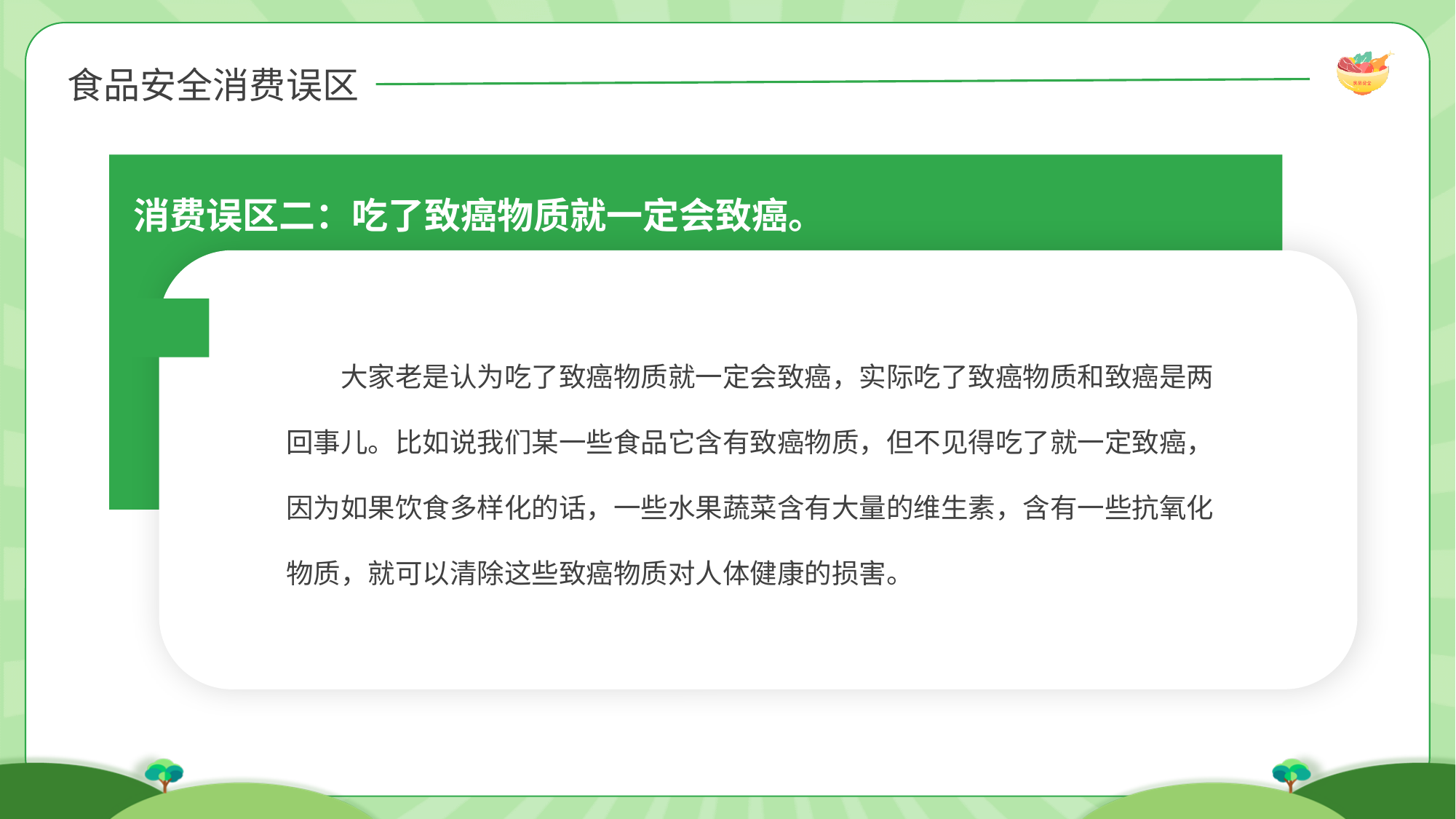

消费误区二：吃了致癌物质就一定会致癌。

　　大家老是认为吃了致癌物质就一定会致癌，实际吃了致癌物质和致癌是两回事儿。比如说我们某一些食品它含有致癌物质，但不见得吃了就一定致癌，因为如果饮食多样化的话，一些水果蔬菜含有大量的维生素，含有一些抗氧化物质，就可以清除这些致癌物质对人体健康的损害。